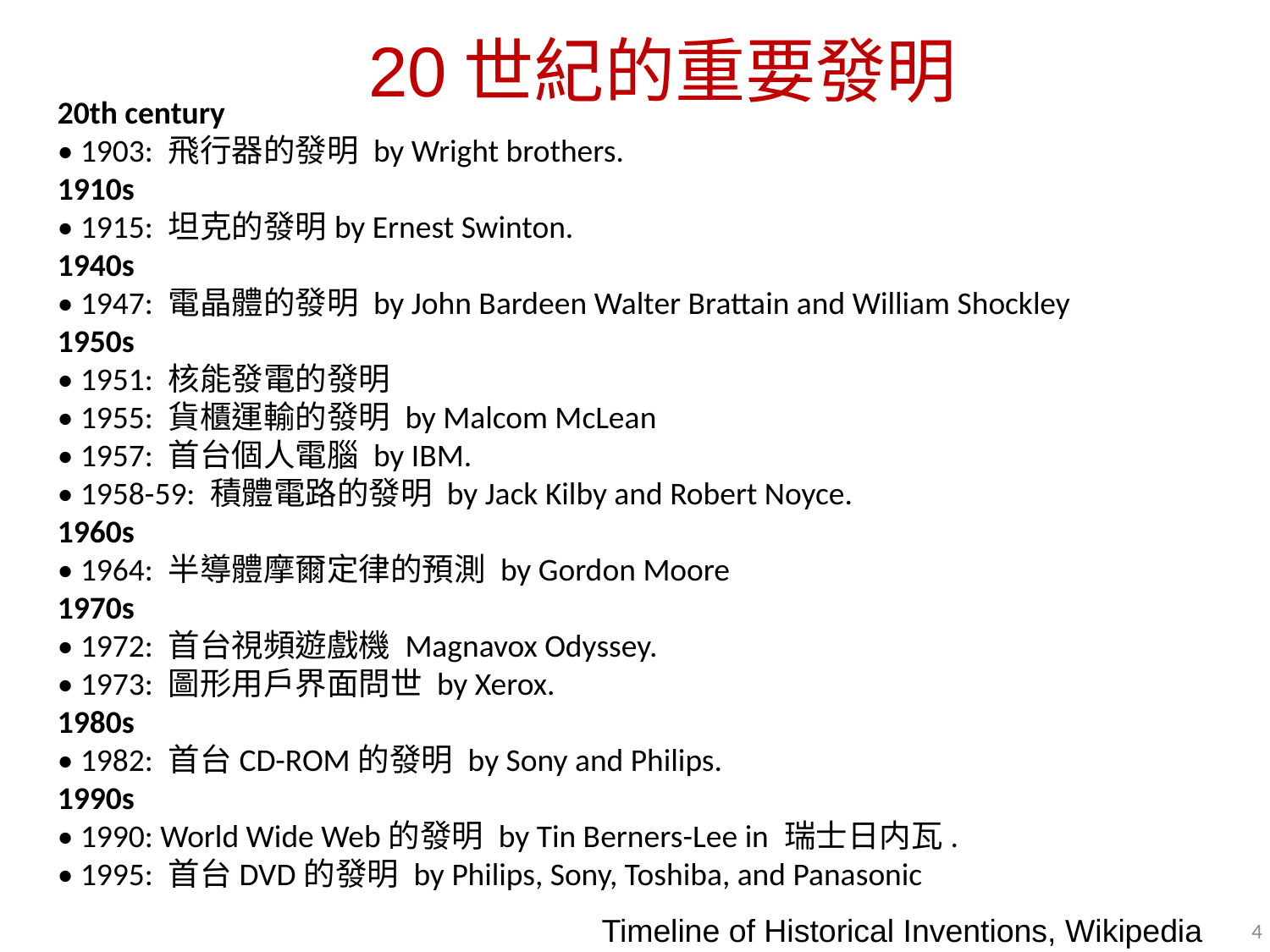

20世紀的重要發明

20th century
• 1903: 飛行器的發明 by Wright brothers.
1910s
• 1915: 坦克的發明by Ernest Swinton.
1940s
• 1947: 電晶體的發明 by John Bardeen Walter Brattain and William Shockley
1950s
• 1951: 核能發電的發明
• 1955: 貨櫃運輸的發明 by Malcom McLean
• 1957: 首台個人電腦 by IBM.
• 1958-59: 積體電路的發明 by Jack Kilby and Robert Noyce.
1960s
• 1964: 半導體摩爾定律的預測 by Gordon Moore
1970s
• 1972: 首台視頻遊戲機 Magnavox Odyssey.
• 1973: 圖形用戶界面問世 by Xerox.
1980s
• 1982: 首台CD-ROM的發明 by Sony and Philips.
1990s
• 1990: World Wide Web的發明 by Tin Berners-Lee in 瑞士日内瓦.
• 1995: 首台DVD的發明 by Philips, Sony, Toshiba, and Panasonic
Timeline of Historical Inventions, Wikipedia
4